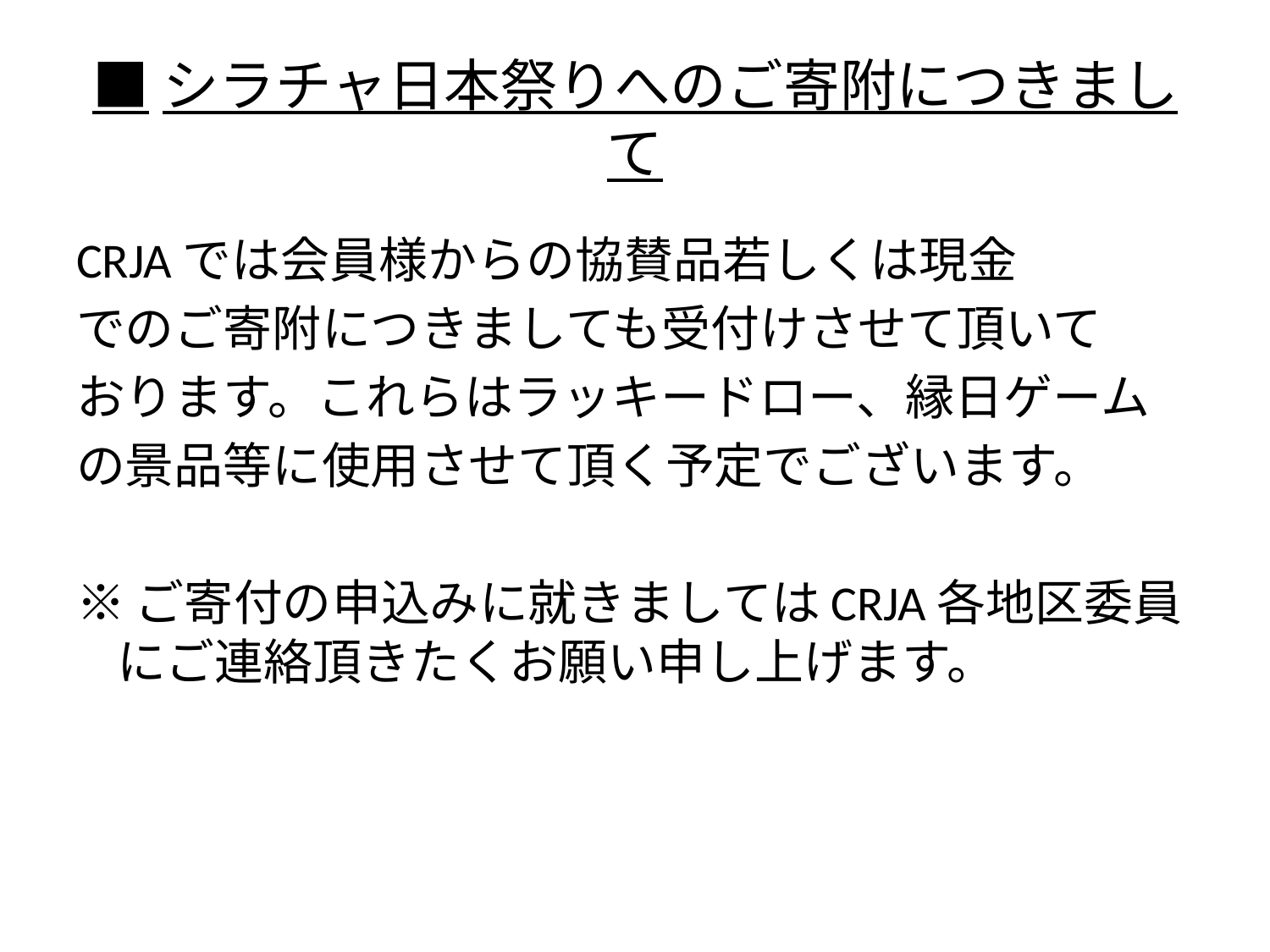

# ■シラチャ日本祭りへのご寄附につきまして
CRJAでは会員様からの協賛品若しくは現金
でのご寄附につきましても受付けさせて頂いて
おります。これらはラッキードロー、縁日ゲーム
の景品等に使用させて頂く予定でございます。

※ご寄付の申込みに就きましてはCRJA各地区委員にご連絡頂きたくお願い申し上げます。